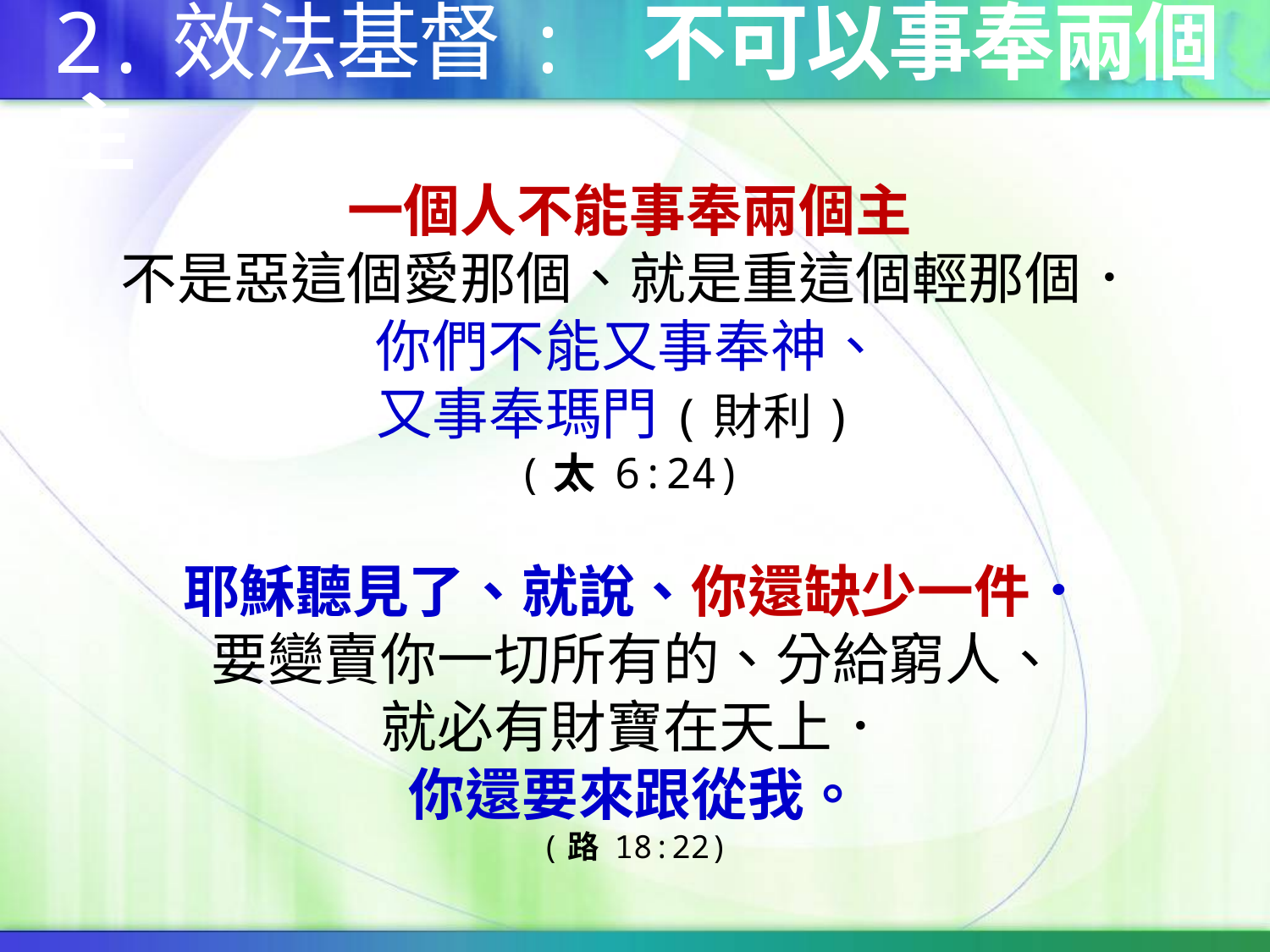

# 2.效法基督: 不可以事奉兩個主
一個人不能事奉兩個主
不是惡這個愛那個、就是重這個輕那個．
你們不能又事奉神、
又事奉瑪門(財利)
(太 6:24)
耶穌聽見了、就說、你還缺少一件．
要變賣你一切所有的、分給窮人、
就必有財寶在天上．
你還要來跟從我。
(路 18:22)